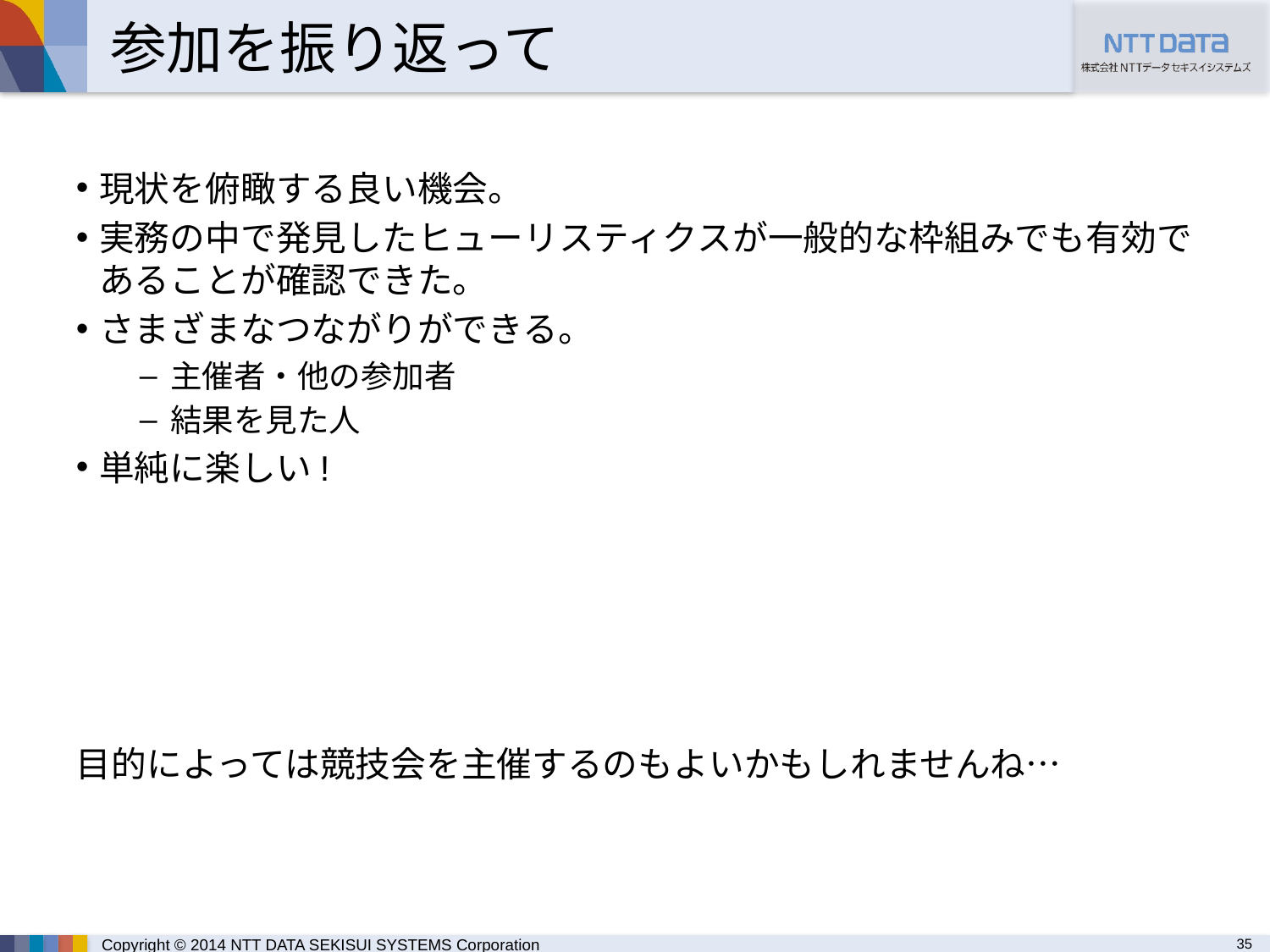

# 参加を振り返って
現状を俯瞰する良い機会。
実務の中で発見したヒューリスティクスが一般的な枠組みでも有効であることが確認できた。
さまざまなつながりができる。
主催者・他の参加者
結果を見た人
単純に楽しい!

目的によっては競技会を主催するのもよいかもしれませんね…